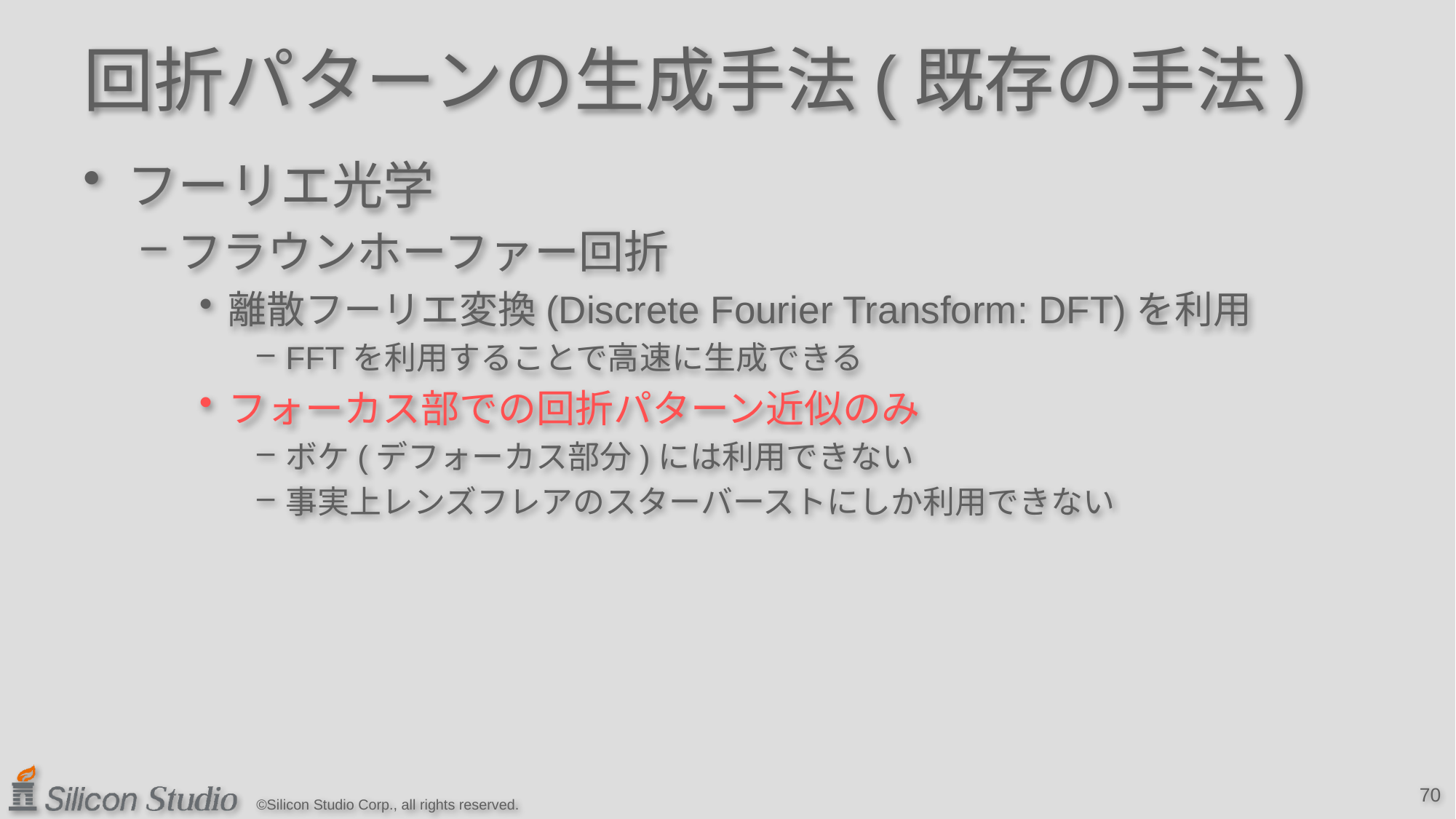

# 回折パターンの生成手法(既存の手法)
フーリエ光学
フラウンホーファー回折
離散フーリエ変換(Discrete Fourier Transform: DFT)を利用
FFTを利用することで高速に生成できる
フォーカス部での回折パターン近似のみ
ボケ(デフォーカス部分)には利用できない
事実上レンズフレアのスターバーストにしか利用できない